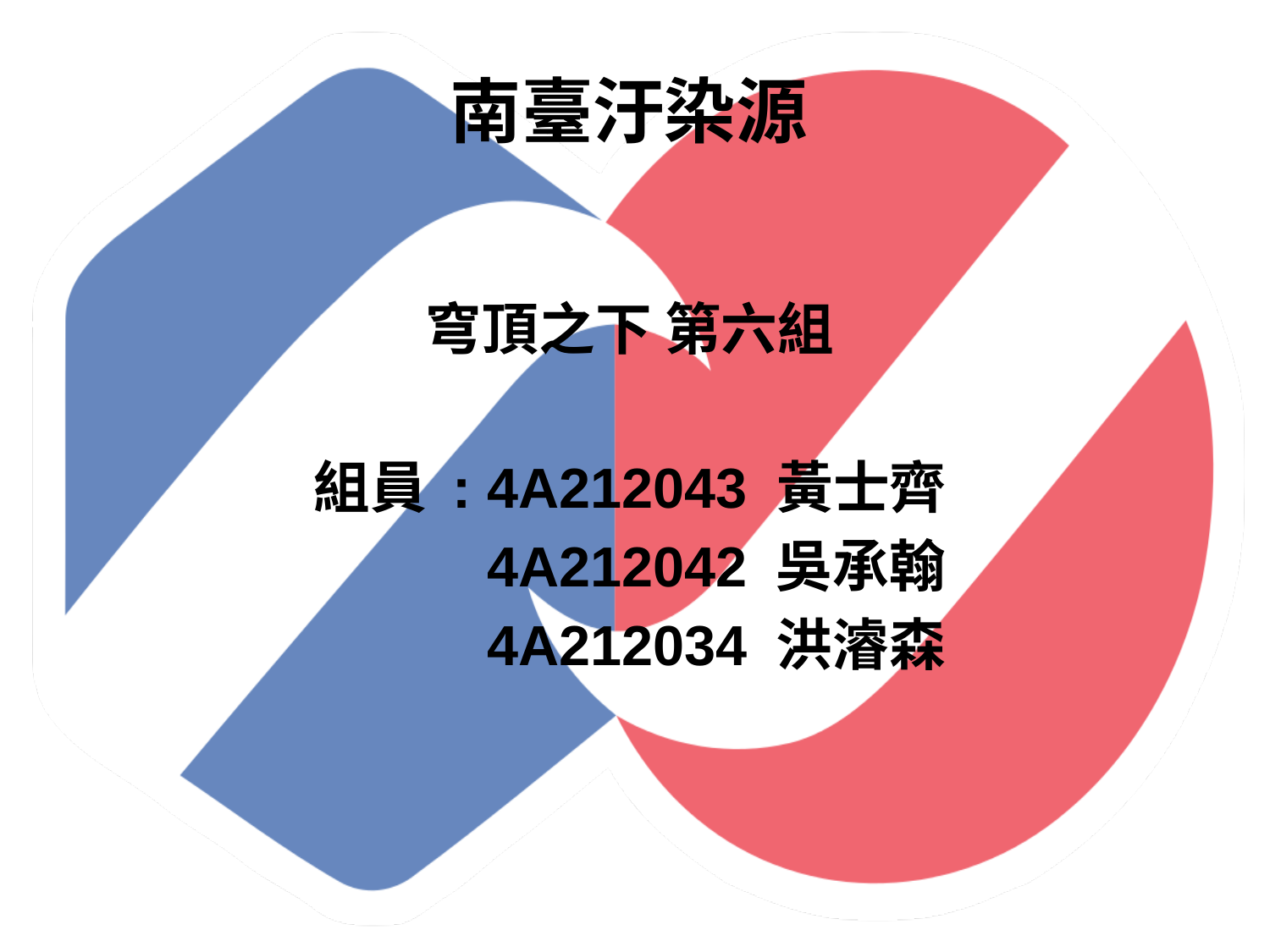

# 南臺汙染源

穹頂之下 第六組

組員 : 4A212043 黃士齊
           4A212042 吳承翰
           4A212034 洪濬森